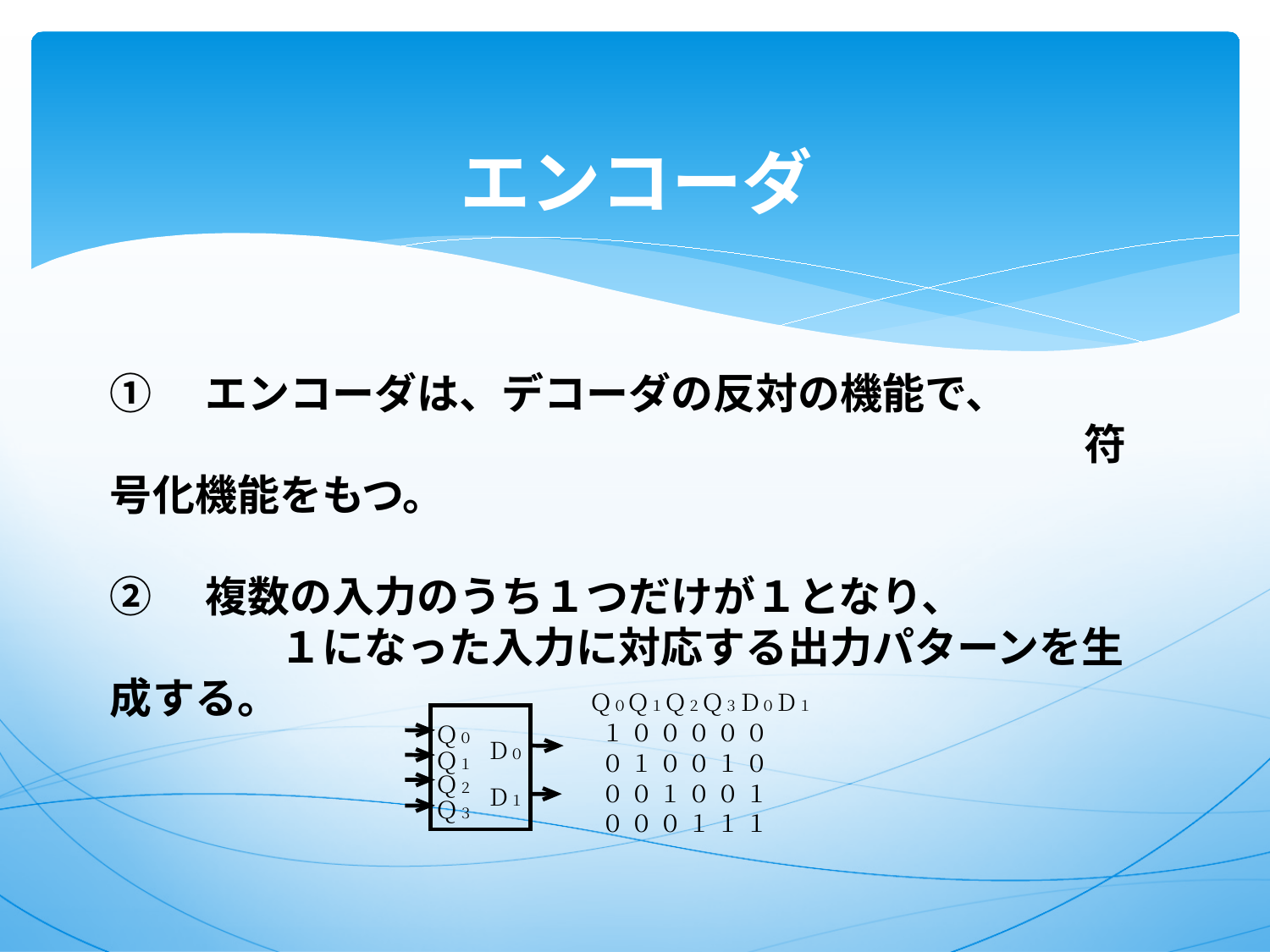

# エンコーダ
①　エンコーダは、デコーダの反対の機能で、
　　　　　　　　　　　　　　　　　　　　　　　符号化機能をもつ。

②　複数の入力のうち１つだけが１となり、
　　　　１になった入力に対応する出力パターンを生成する。
Ｑ０Ｑ１Ｑ２Ｑ３Ｄ０Ｄ１
 １ ０ ０ ０ ０ ０
 ０ １ ０ ０ １ ０
 ０ ０ １ ０ ０ １
 ０ ０ ０ １ １ １

Ｑ０

Ｄ０

Ｑ１

Ｑ２

Ｄ１

Ｑ３